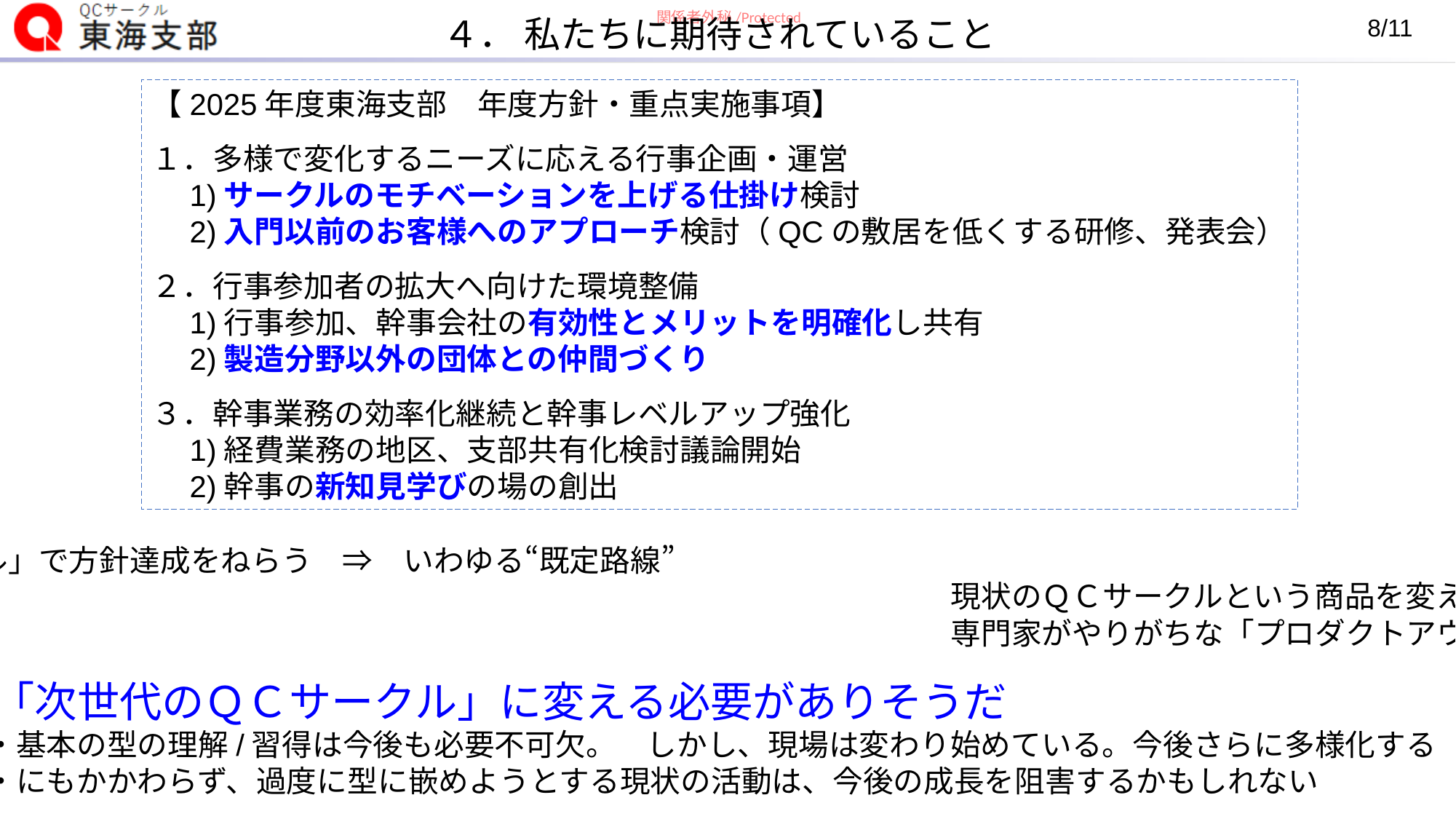

４． 私たちに期待されていること
8/11
【2025年度東海支部　年度方針・重点実施事項】
１．多様で変化するニーズに応える行事企画・運営
　1)サークルのモチベーションを上げる仕掛け検討
　2)入門以前のお客様へのアプローチ検討（QCの敷居を低くする研修、発表会）
２．行事参加者の拡大へ向けた環境整備
　1)行事参加、幹事会社の有効性とメリットを明確化し共有
　2)製造分野以外の団体との仲間づくり
３．幹事業務の効率化継続と幹事レベルアップ強化
　1)経費業務の地区、支部共有化検討議論開始
　2)幹事の新知見学びの場の創出
1） 「現状のＱＣサークル」で方針達成をねらう　⇒　いわゆる“既定路線”
　　　　　　　　　　　　　　　　　　　　　　　　　　　　　　　　　　　　　　　　　　　現状のＱＣサークルという商品を変えずに売り込みしている？
　　　　　　　　　　　　　　　　　　　　　　　　　　　　　　　　　　　　　　　　　　　専門家がやりがちな「プロダクトアウト」？
２） 「次世代のＱＣサークル」に変える必要がありそうだ
　　・基本の型の理解/習得は今後も必要不可欠。　しかし、現場は変わり始めている。今後さらに多様化する
　　・にもかかわらず、過度に型に嵌めようとする現状の活動は、今後の成長を阻害するかもしれない